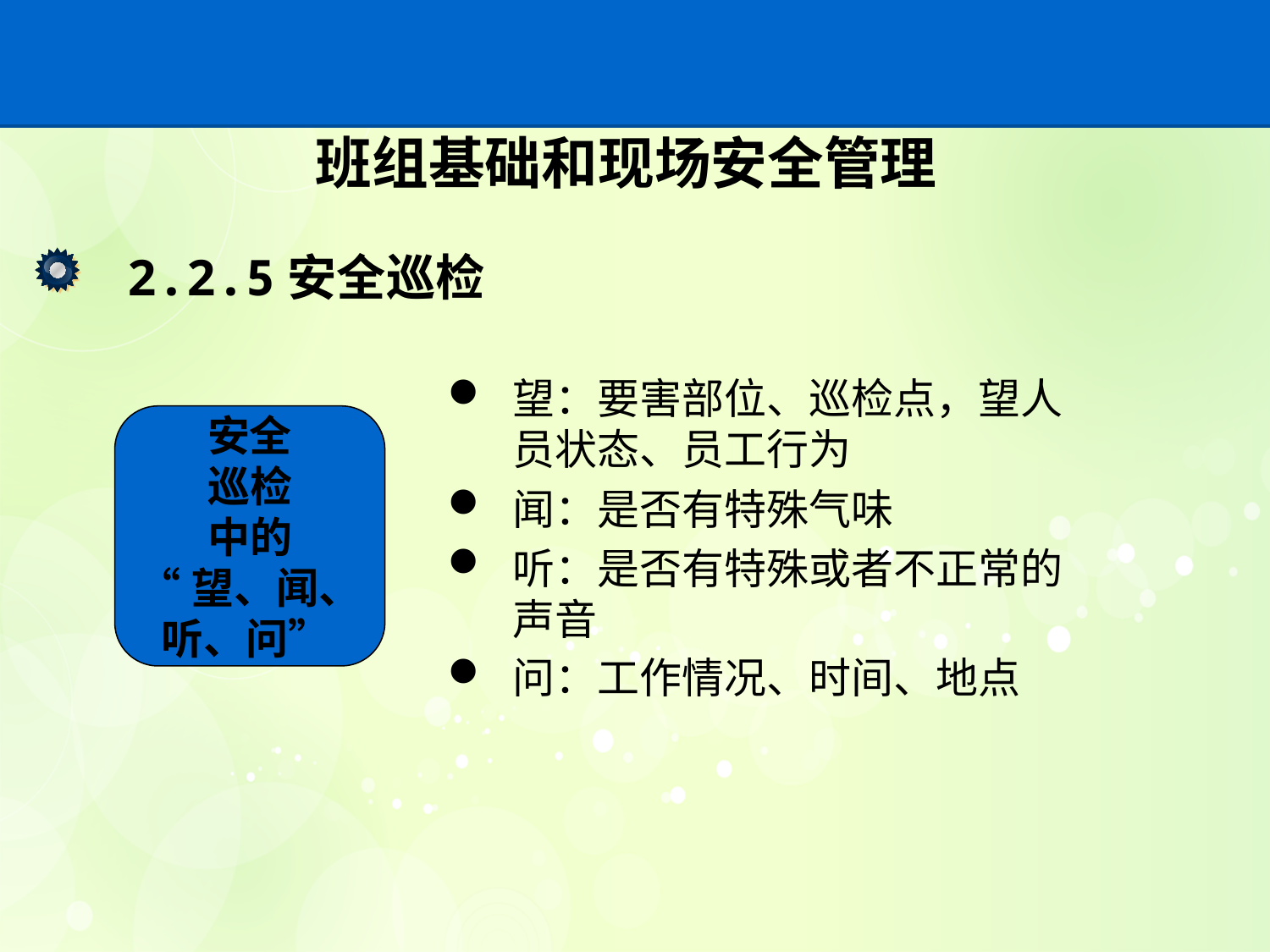

# 班组基础和现场安全管理
2.2.5安全巡检

望：要害部位、巡检点，望人员状态、员工行为
闻：是否有特殊气味
听：是否有特殊或者不正常的声音
问：工作情况、时间、地点
安全
巡检
中的
“望、闻、
听、问”